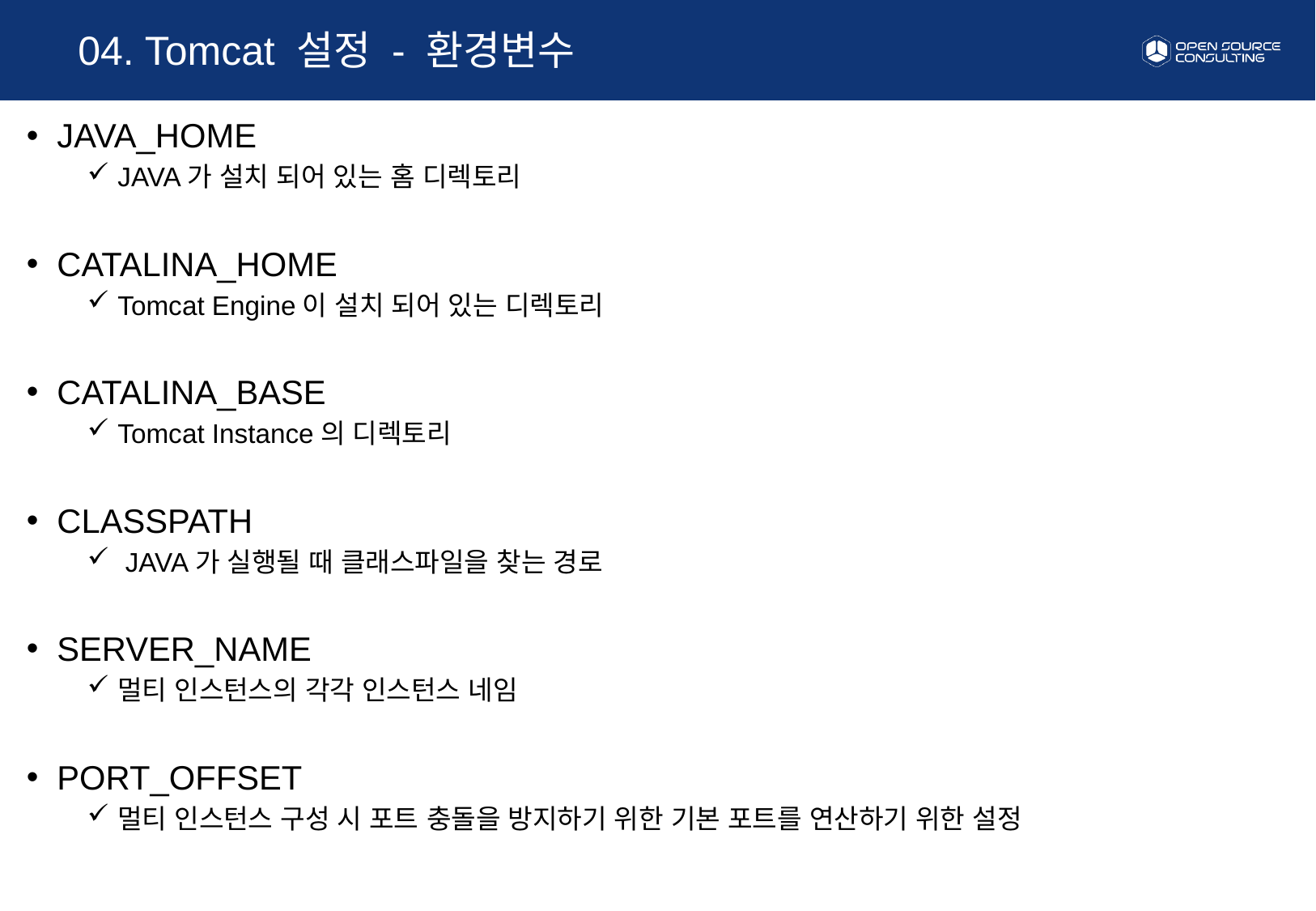

04. Tomcat 설정 - 환경변수
JAVA_HOME
JAVA가 설치 되어 있는 홈 디렉토리

CATALINA_HOME
Tomcat Engine이 설치 되어 있는 디렉토리

CATALINA_BASE
Tomcat Instance의 디렉토리

CLASSPATH
 JAVA가 실행될 때 클래스파일을 찾는 경로

SERVER_NAME
멀티 인스턴스의 각각 인스턴스 네임

PORT_OFFSET
멀티 인스턴스 구성 시 포트 충돌을 방지하기 위한 기본 포트를 연산하기 위한 설정